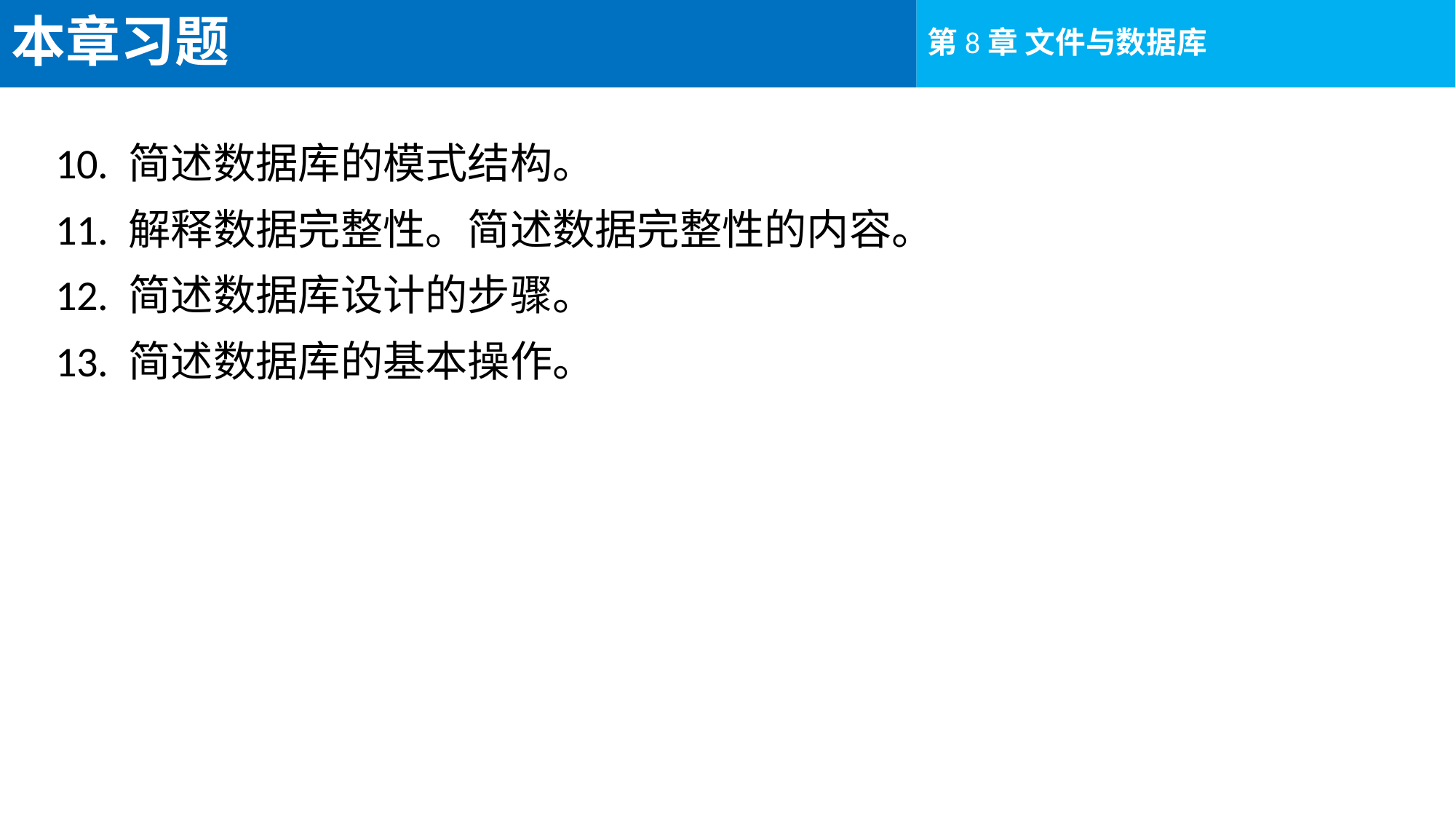

# 本章习题
10. 简述数据库的模式结构。
11. 解释数据完整性。简述数据完整性的内容。
12. 简述数据库设计的步骤。
13. 简述数据库的基本操作。